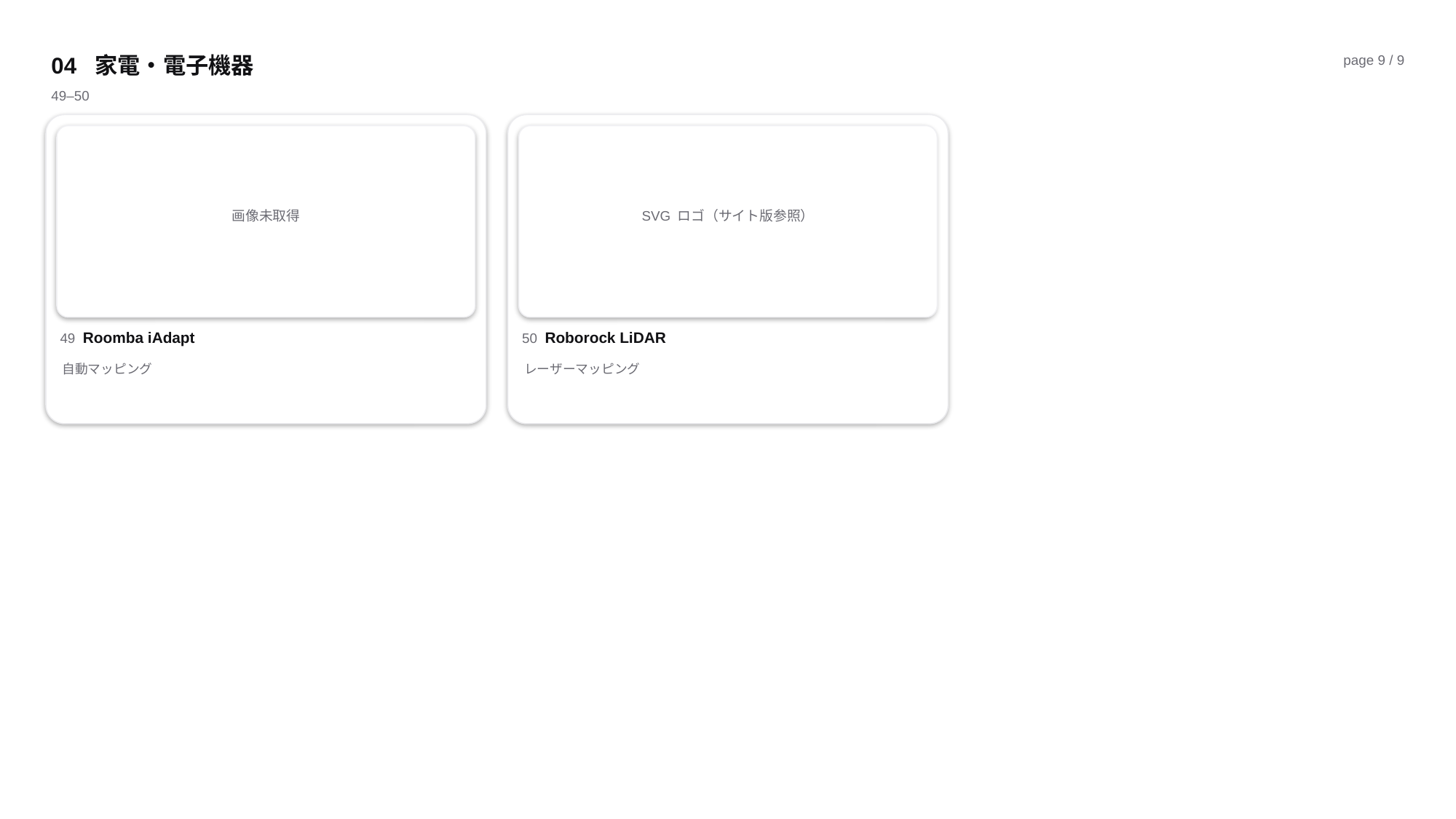

04  家電・電子機器
page 9 / 9
49–50

画像未取得
SVG ロゴ（サイト版参照）
49  Roomba iAdapt
50  Roborock LiDAR
自動マッピング
レーザーマッピング